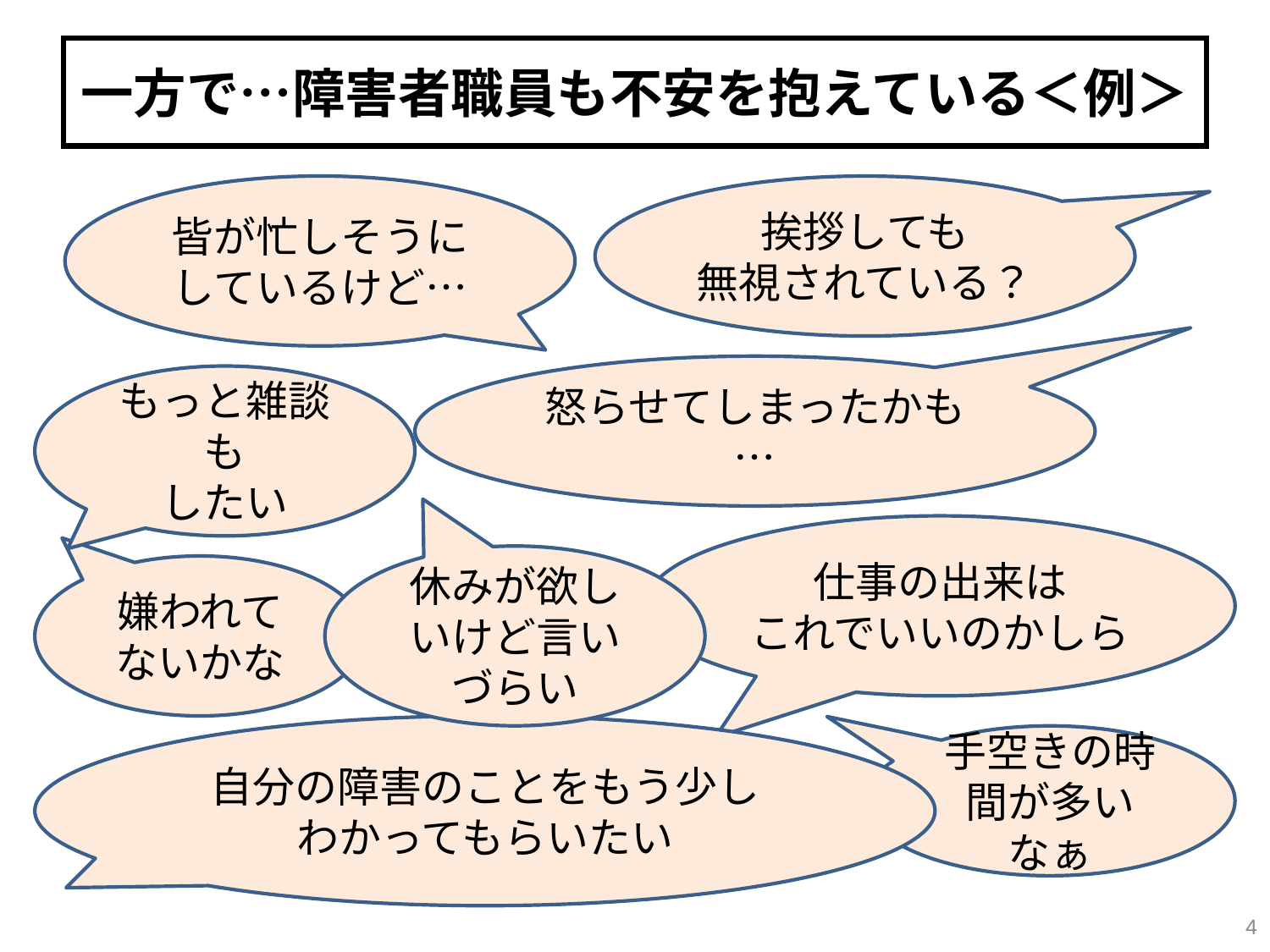

# 一方で…障害者職員も不安を抱えている＜例＞
皆が忙しそうにしているけど…
挨拶しても
無視されている？
怒らせてしまったかも…
もっと雑談も
したい
仕事の出来は
これでいいのかしら
休みが欲しいけど言いづらい
嫌われて
ないかな
自分の障害のことをもう少し
わかってもらいたい
手空きの時間が多いなぁ
4